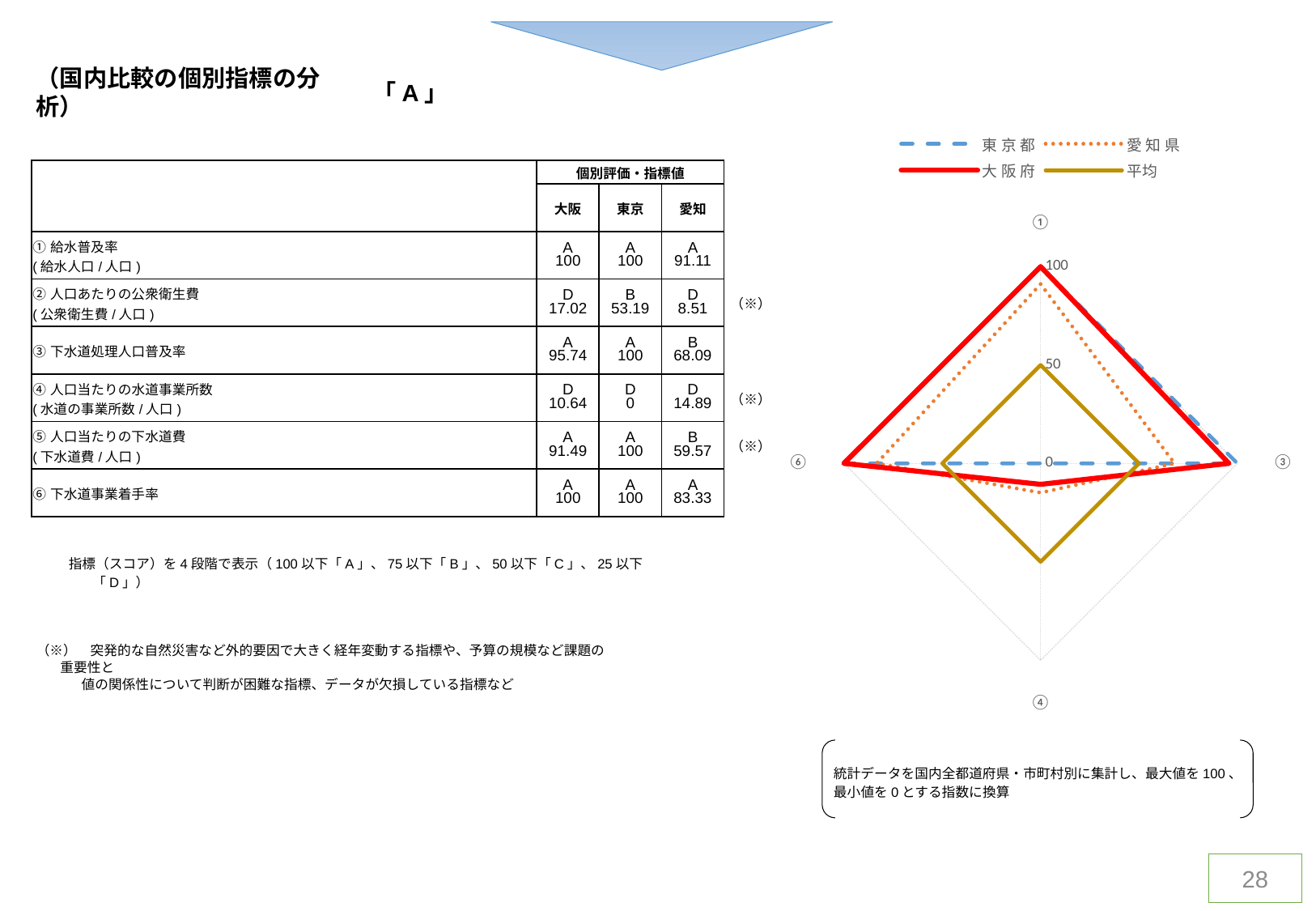

（国内比較の個別指標の分析）
「A」

### Chart

| Category | 東 京 都 | 愛 知 県 | 大 阪 府 | 平均 |
|---|---|---|---|---|
| ① | 100.0 | 91.11 | 100.0 | 50.0 |
| ③ | 100.0 | 68.09 | 95.74 | 50.0 |
| ④ | 0.0 | 14.89 | 10.64 | 50.0 |
| ⑥ | 100.0 | 83.33 | 100.0 | 50.0 |
|  | 個別評価・指標値 |  |  |  |
| --- | --- | --- | --- | --- |
|  | 大阪 | 東京 | 愛知 |  |
| ①給水普及率 (給水人口/人口) | A 100 | A 100 | A 91.11 |  |
| ②人口あたりの公衆衛生費 (公衆衛生費/人口) | D 17.02 | B 53.19 | D 8.51 | （※） |
| ③下水道処理人口普及率 | A 95.74 | A 100 | B 68.09 |  |
| ④人口当たりの水道事業所数 (水道の事業所数/人口) | D 10.64 | D 0 | D 14.89 | （※） |
| ⑤人口当たりの下水道費 (下水道費/人口) | A 91.49 | A 100 | B 59.57 | （※） |
| ⑥下水道事業着手率 | A 100 | A 100 | A 83.33 |  |
指標（スコア）を4段階で表示（100以下「A」、75以下「B」、50以下「C」、25以下「D」）
（※）　突発的な自然災害など外的要因で大きく経年変動する指標や、予算の規模など課題の重要性と
　　      値の関係性について判断が困難な指標、データが欠損している指標など

統計データを国内全都道府県・市町村別に集計し、最大値を100、最小値を0とする指数に換算
28